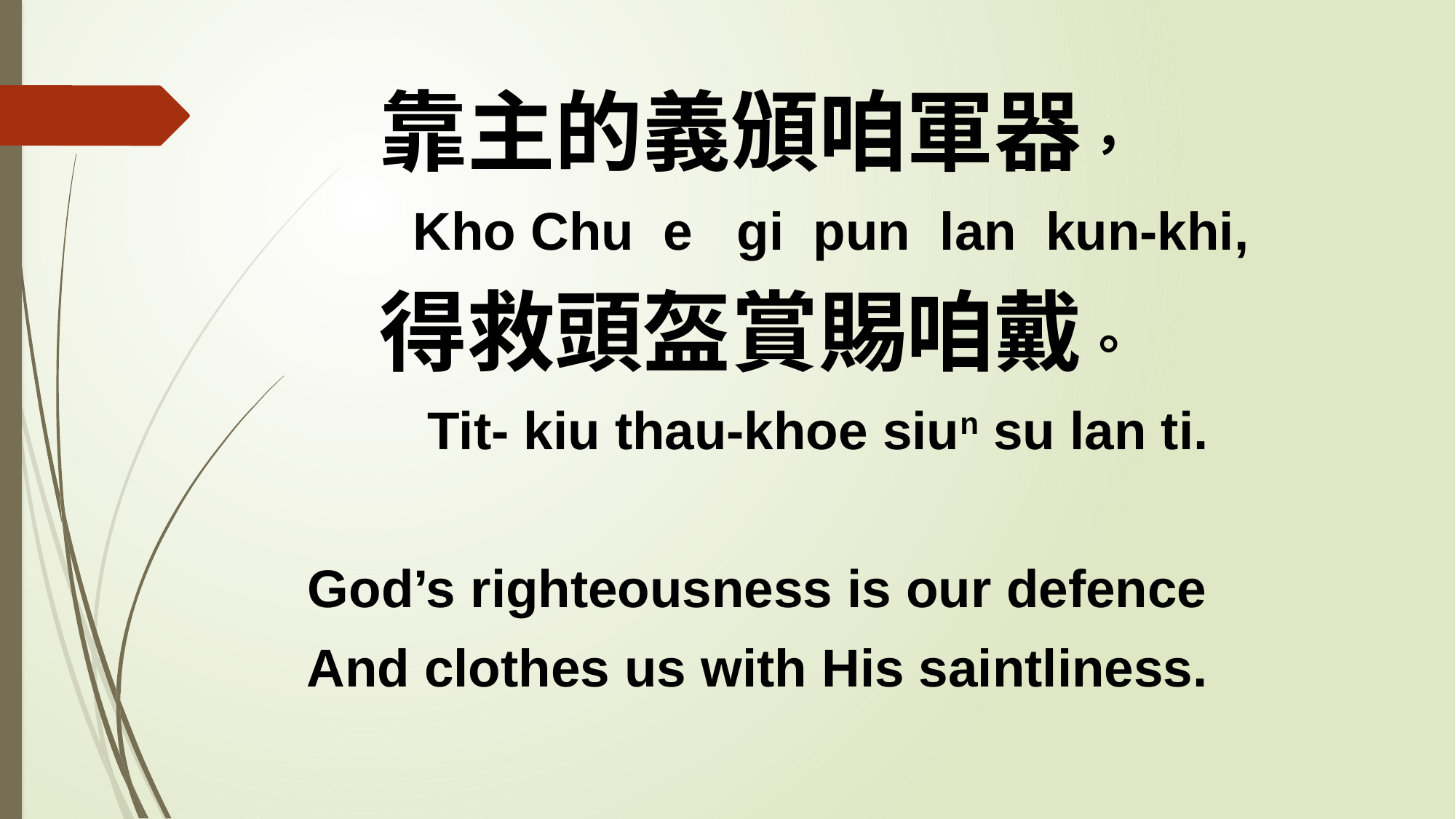

靠主的義頒咱軍器，
            Kho Chu  e   gi  pun  lan  kun-khi,
得救頭盔賞賜咱戴。
             Tit- kiu thau-khoe siun su lan ti.

God’s righteousness is our defence
And clothes us with His saintliness.